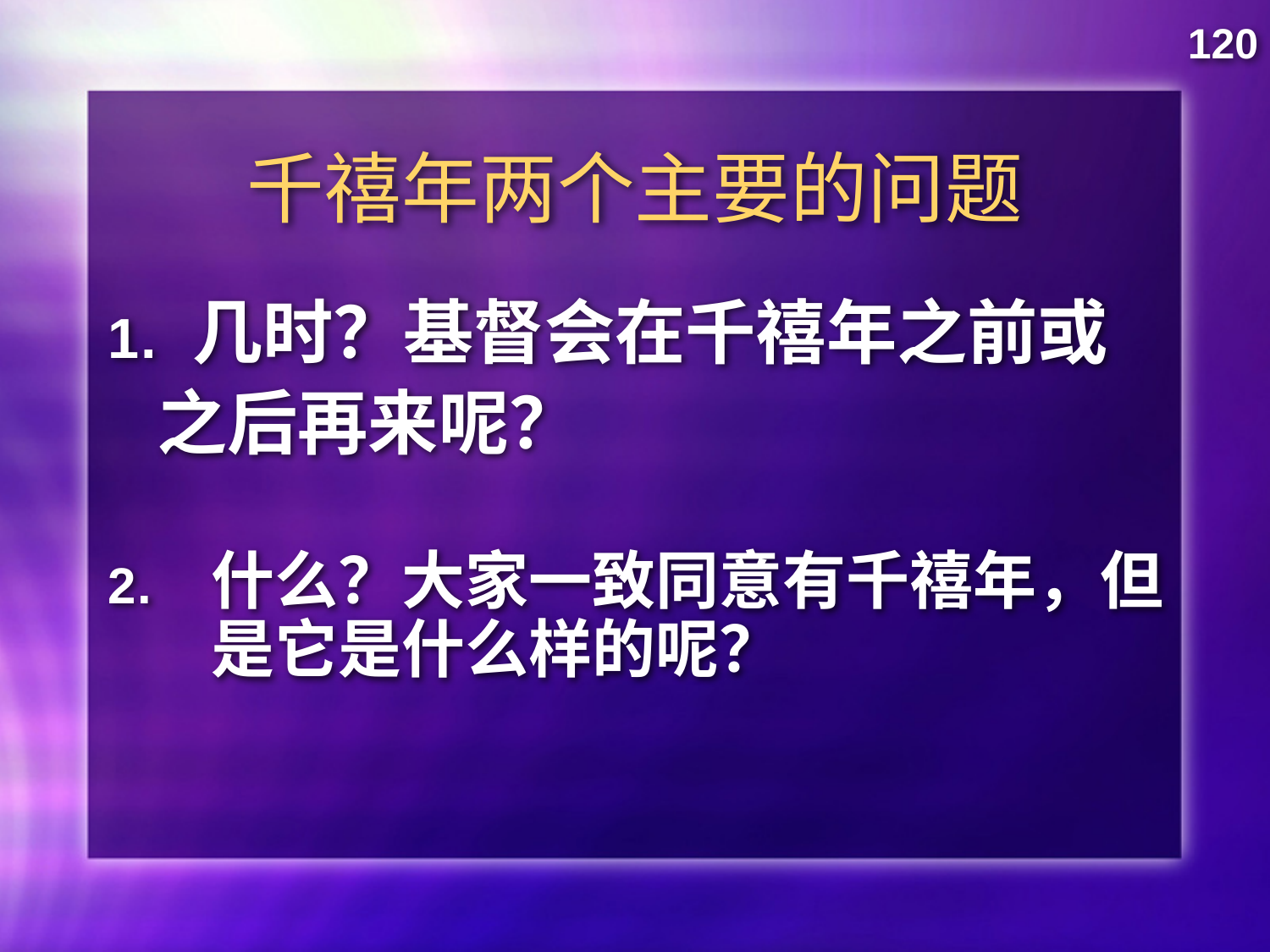

120
# 千禧年两个主要的问题
几时？基督会在千禧年之前或
  之后再来呢？

什么？大家一致同意有千禧年，但是它是什么样的呢？